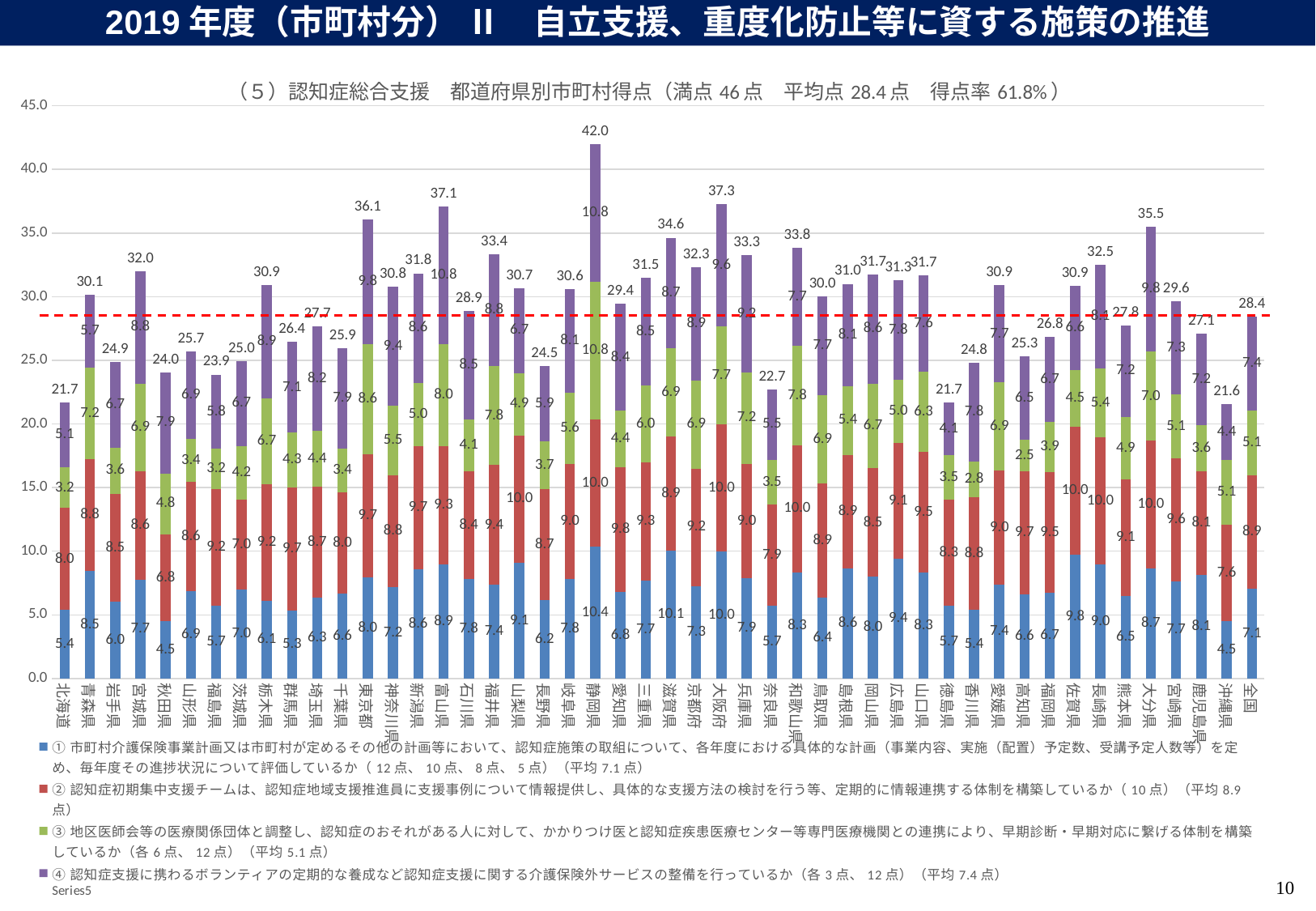

2019年度（市町村分） Ⅱ　自立支援、重度化防止等に資する施策の推進

### Chart: （５）認知症総合支援　都道府県別市町村得点（満点46点　平均点28.4点　得点率61.8%）

| Category | ①市町村介護保険事業計画又は市町村が定めるその他の計画等において、認知症施策の取組について、各年度における具体的な計画（事業内容、実施（配置）予定数、受講予定人数等）を定め、毎年度その進捗状況について評価しているか（12点、10点、8点、5点）（平均7.1点） | ②認知症初期集中支援チームは、認知症地域支援推進員に支援事例について情報提供し、具体的な支援方法の検討を行う等、定期的に情報連携する体制を構築しているか（10点）（平均8.9点） | ③地区医師会等の医療関係団体と調整し、認知症のおそれがある人に対して、かかりつけ医と認知症疾患医療センター等専門医療機関との連携により、早期診断・早期対応に繋げる体制を構築しているか（各6点、12点）（平均5.1点） | ④認知症支援に携わるボランティアの定期的な養成など認知症支援に関する介護保険外サービスの整備を行っているか（各3点、12点）（平均7.4点） |  |
|---|---|---|---|---|---|
| 北海道 | 5.396648044692737 | 7.988826815642458 | 3.184357541899441 | 5.128491620111732 | 21.69832402234637 |
| 青森県 | 8.475 | 8.75 | 7.2 | 5.7 | 30.125 |
| 岩手県 | 6.03030303030303 | 8.484848484848484 | 3.6363636363636362 | 6.7272727272727275 | 24.87878787878788 |
| 宮城県 | 7.742857142857143 | 8.571428571428571 | 6.857142857142857 | 8.82857142857143 | 32.0 |
| 秋田県 | 4.52 | 6.8 | 4.8 | 7.92 | 24.04 |
| 山形県 | 6.857142857142857 | 8.571428571428571 | 3.4285714285714284 | 6.857142857142857 | 25.714285714285715 |
| 福島県 | 5.728813559322034 | 9.152542372881356 | 3.152542372881356 | 5.8474576271186445 | 23.88135593220339 |
| 茨城県 | 7.0 | 7.045454545454546 | 4.2272727272727275 | 6.681818181818182 | 24.954545454545453 |
| 栃木県 | 6.08 | 9.2 | 6.72 | 8.88 | 30.88 |
| 群馬県 | 5.314285714285714 | 9.714285714285714 | 4.285714285714286 | 7.114285714285714 | 26.428571428571427 |
| 埼玉県 | 6.333333333333333 | 8.73015873015873 | 4.380952380952381 | 8.238095238095237 | 27.682539682539684 |
| 千葉県 | 6.648148148148148 | 7.962962962962963 | 3.4444444444444446 | 7.888888888888889 | 25.944444444444443 |
| 東京都 | 7.967741935483871 | 9.67741935483871 | 8.612903225806452 | 9.82258064516129 | 36.08064516129032 |
| 神奈川県 | 7.181818181818182 | 8.787878787878787 | 5.454545454545454 | 9.363636363636363 | 30.78787878787879 |
| 新潟県 | 8.566666666666666 | 9.666666666666666 | 5.0 | 8.6 | 31.833333333333332 |
| 富山県 | 8.933333333333334 | 9.333333333333334 | 8.0 | 10.8 | 37.06666666666667 |
| 石川県 | 7.842105263157895 | 8.421052631578947 | 4.105263157894737 | 8.526315789473685 | 28.894736842105264 |
| 福井県 | 7.352941176470588 | 9.411764705882353 | 7.764705882352941 | 8.823529411764707 | 33.35294117647059 |
| 山梨県 | 9.11111111111111 | 10.0 | 4.888888888888889 | 6.666666666666667 | 30.666666666666668 |
| 長野県 | 6.1688311688311686 | 8.7012987012987 | 3.74025974025974 | 5.922077922077922 | 24.532467532467532 |
| 岐阜県 | 7.833333333333333 | 9.047619047619047 | 5.571428571428571 | 8.142857142857142 | 30.595238095238095 |
| 静岡県 | 10.371428571428572 | 10.0 | 10.8 | 10.8 | 41.97142857142857 |
| 愛知県 | 6.777777777777778 | 9.814814814814815 | 4.444444444444445 | 8.38888888888889 | 29.425925925925927 |
| 三重県 | 7.689655172413793 | 9.310344827586206 | 6.0 | 8.482758620689655 | 31.482758620689655 |
| 滋賀県 | 10.052631578947368 | 8.947368421052632 | 6.947368421052632 | 8.68421052631579 | 34.63157894736842 |
| 京都府 | 7.269230769230769 | 9.23076923076923 | 6.923076923076923 | 8.884615384615385 | 32.30769230769231 |
| 大阪府 | 9.976744186046512 | 10.0 | 7.674418604651163 | 9.627906976744185 | 37.27906976744186 |
| 兵庫県 | 7.853658536585366 | 9.024390243902438 | 7.170731707317073 | 9.21951219512195 | 33.26829268292683 |
| 奈良県 | 5.6923076923076925 | 7.948717948717949 | 3.5384615384615383 | 5.538461538461538 | 22.71794871794872 |
| 和歌山県 | 8.333333333333334 | 10.0 | 7.8 | 7.7 | 33.833333333333336 |
| 鳥取県 | 6.368421052631579 | 8.947368421052632 | 6.947368421052632 | 7.7368421052631575 | 30.0 |
| 島根県 | 8.631578947368421 | 8.947368421052632 | 5.368421052631579 | 8.052631578947368 | 31.0 |
| 岡山県 | 8.0 | 8.518518518518519 | 6.666666666666667 | 8.555555555555555 | 31.74074074074074 |
| 広島県 | 9.391304347826088 | 9.130434782608695 | 4.956521739130435 | 7.826086956521739 | 31.304347826086957 |
| 山口県 | 8.31578947368421 | 9.473684210526315 | 6.315789473684211 | 7.578947368421052 | 31.68421052631579 |
| 徳島県 | 5.708333333333333 | 8.333333333333334 | 3.5 | 4.125 | 21.666666666666668 |
| 香川県 | 5.411764705882353 | 8.823529411764707 | 2.823529411764706 | 7.764705882352941 | 24.823529411764707 |
| 愛媛県 | 7.35 | 9.0 | 6.9 | 7.65 | 30.9 |
| 高知県 | 6.588235294117647 | 9.705882352941176 | 2.4705882352941178 | 6.529411764705882 | 25.294117647058822 |
| 福岡県 | 6.733333333333333 | 9.5 | 3.9 | 6.7 | 26.833333333333332 |
| 佐賀県 | 9.75 | 10.0 | 4.5 | 6.6 | 30.85 |
| 長崎県 | 8.952380952380953 | 10.0 | 5.428571428571429 | 8.142857142857142 | 32.523809523809526 |
| 熊本県 | 6.511111111111111 | 9.11111111111111 | 4.933333333333334 | 7.2 | 27.755555555555556 |
| 大分県 | 8.666666666666666 | 10.0 | 7.0 | 9.833333333333334 | 35.5 |
| 宮崎県 | 7.653846153846154 | 9.615384615384615 | 5.076923076923077 | 7.269230769230769 | 29.615384615384617 |
| 鹿児島県 | 8.13953488372093 | 8.13953488372093 | 3.627906976744186 | 7.186046511627907 | 27.093023255813954 |
| 沖縄県 | 4.487804878048781 | 7.560975609756097 | 5.121951219512195 | 4.390243902439025 | 21.5609756097561 |
| 全国 | 7.073520964962665 | 8.879954049396899 | 5.0798391728891445 | 7.3836875358989085 | 28.417001723147617 |
10